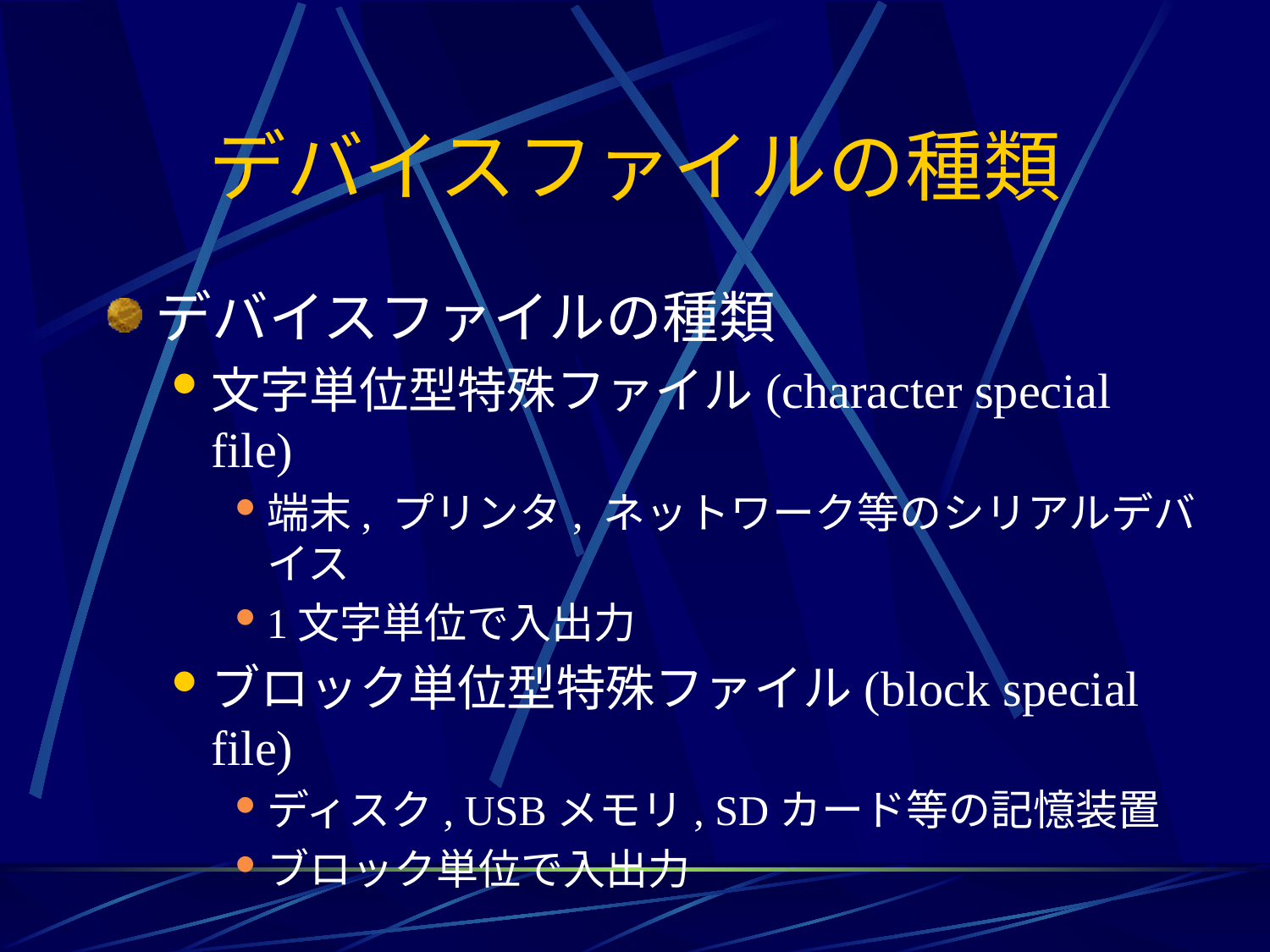

# デバイスファイルの種類
デバイスファイルの種類
文字単位型特殊ファイル(character special file)
端末, プリンタ, ネットワーク等のシリアルデバイス
1文字単位で入出力
ブロック単位型特殊ファイル(block special file)
ディスク, USBメモリ, SDカード等の記憶装置
ブロック単位で入出力